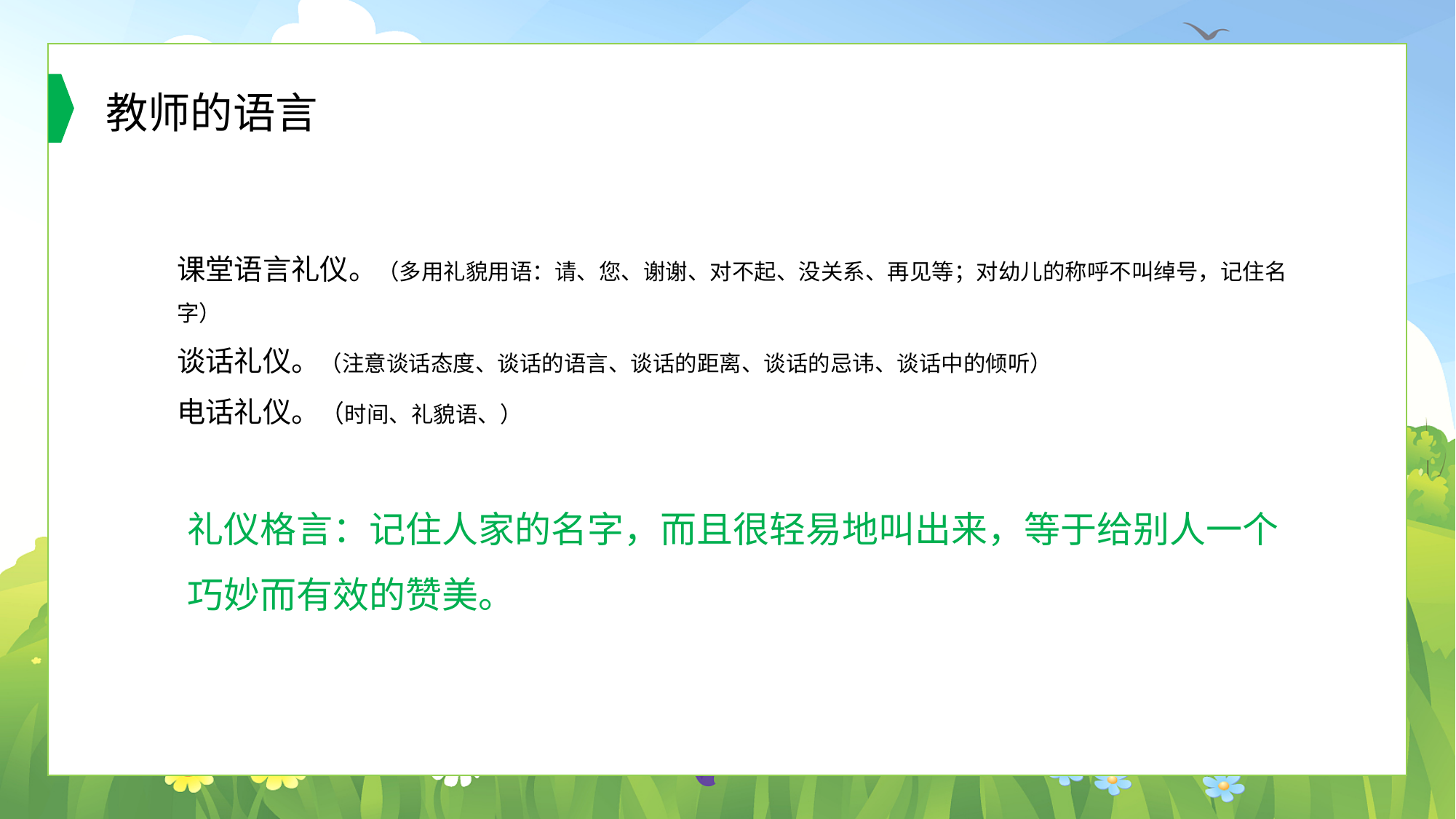

教师的语言
课堂语言礼仪。（多用礼貌用语：请、您、谢谢、对不起、没关系、再见等；对幼儿的称呼不叫绰号，记住名字）
谈话礼仪。（注意谈话态度、谈话的语言、谈话的距离、谈话的忌讳、谈话中的倾听）
电话礼仪。（时间、礼貌语、）

礼仪格言：记住人家的名字，而且很轻易地叫出来，等于给别人一个巧妙而有效的赞美。